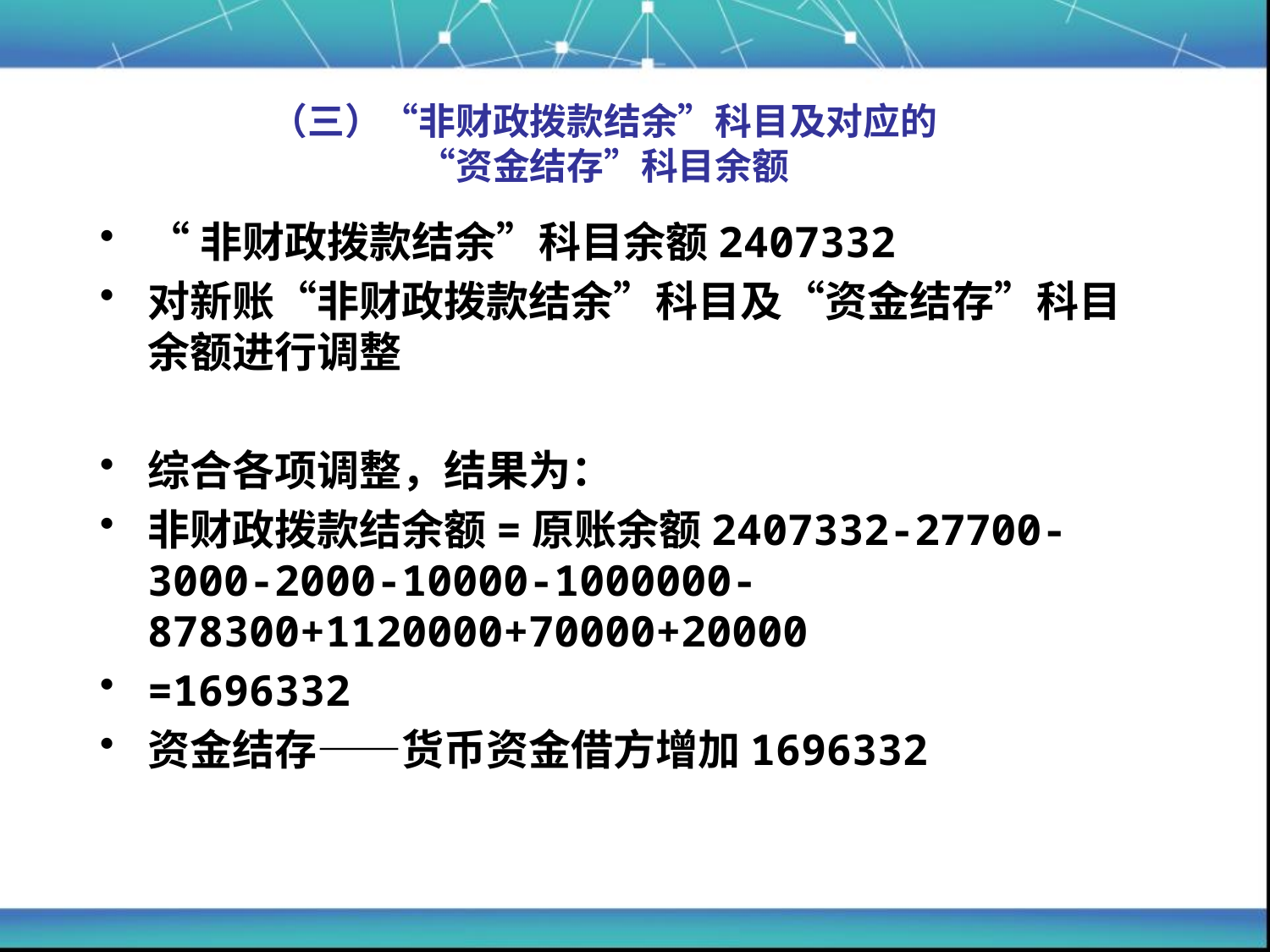

# （三）“非财政拨款结余”科目及对应的 “资金结存”科目余额
“非财政拨款结余”科目余额2407332
对新账“非财政拨款结余”科目及“资金结存”科目余额进行调整

综合各项调整，结果为：
非财政拨款结余额=原账余额2407332-27700-3000-2000-10000-1000000-878300+1120000+70000+20000
=1696332
资金结存——货币资金借方增加1696332